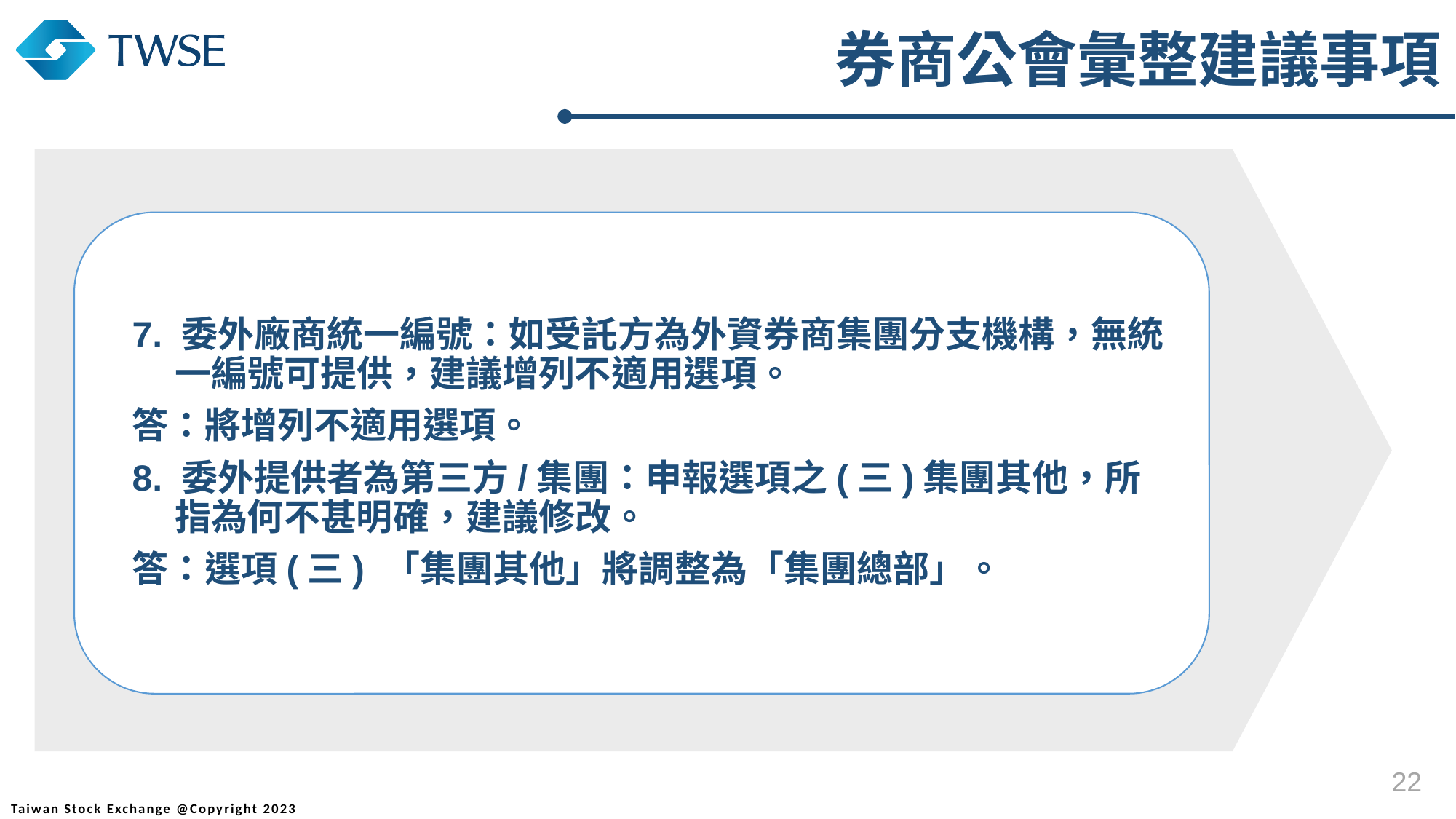

券商公會彙整建議事項

7. 委外廠商統一編號：如受託方為外資券商集團分支機構，無統一編號可提供，建議增列不適用選項。
答：將增列不適用選項。
8. 委外提供者為第三方/集團：申報選項之(三)集團其他，所指為何不甚明確，建議修改。
答：選項(三) 「集團其他」將調整為「集團總部」。
22